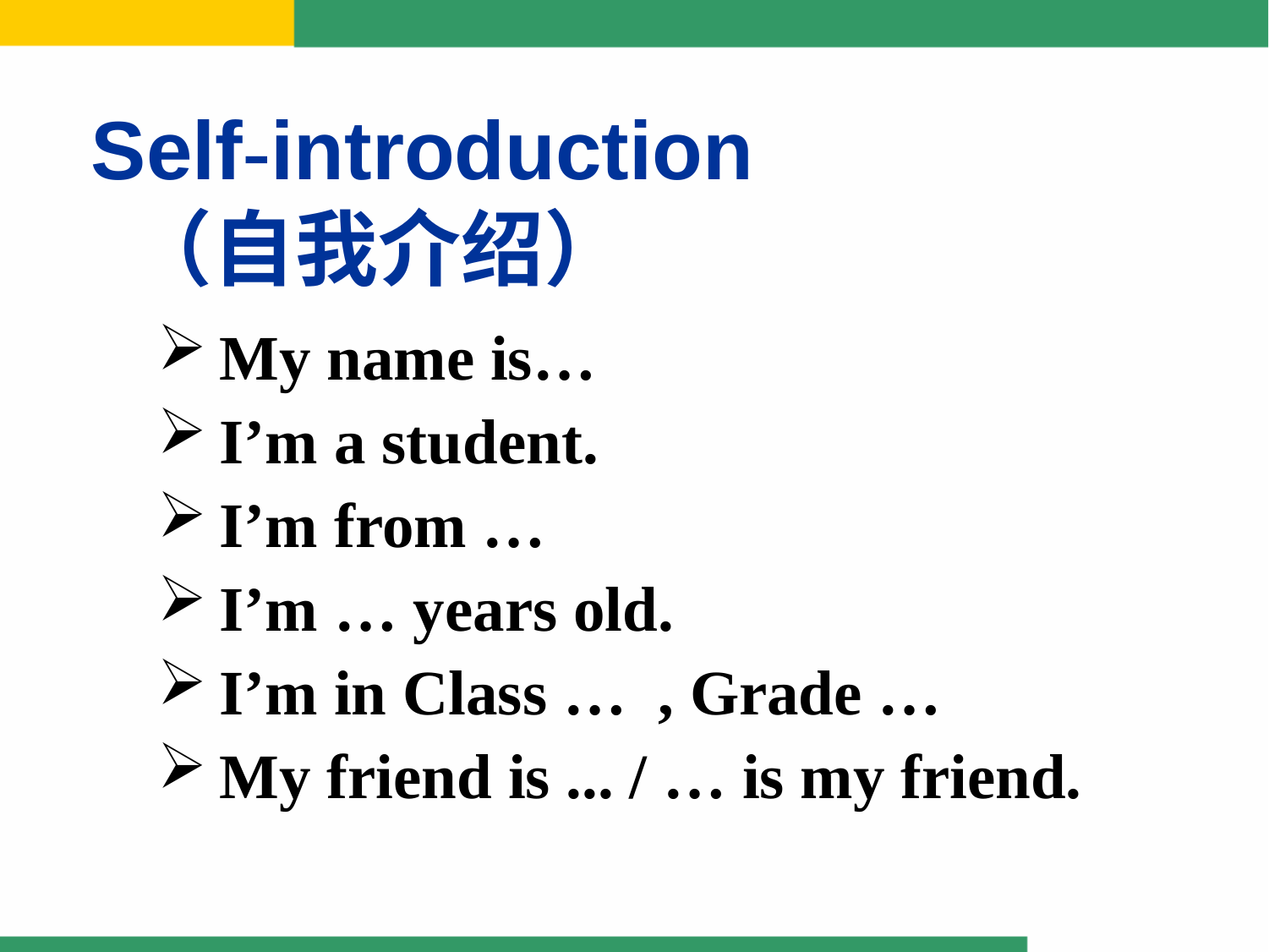

Self-introduction
 （自我介绍）
My name is…
I’m a student.
I’m from …
I’m … years old.
I’m in Class …  , Grade …
My friend is ... / … is my friend.